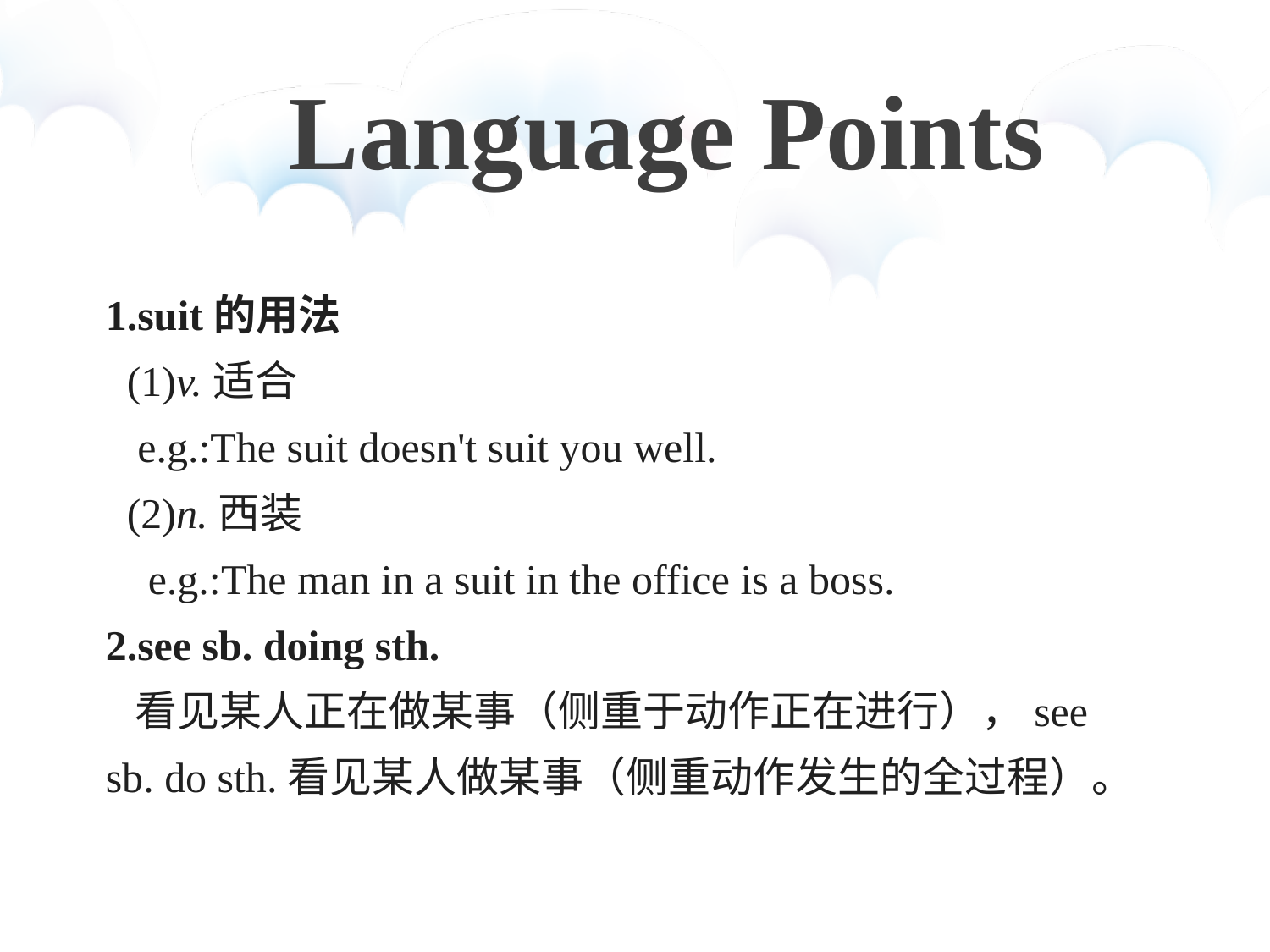

Language Points
1.suit的用法
  (1)v.适合
   e.g.:The suit doesn't suit you well.
  (2)n.西装
    e.g.:The man in a suit in the office is a boss.
2.see sb. doing sth.
  看见某人正在做某事（侧重于动作正在进行），see sb. do sth.看见某人做某事（侧重动作发生的全过程）。